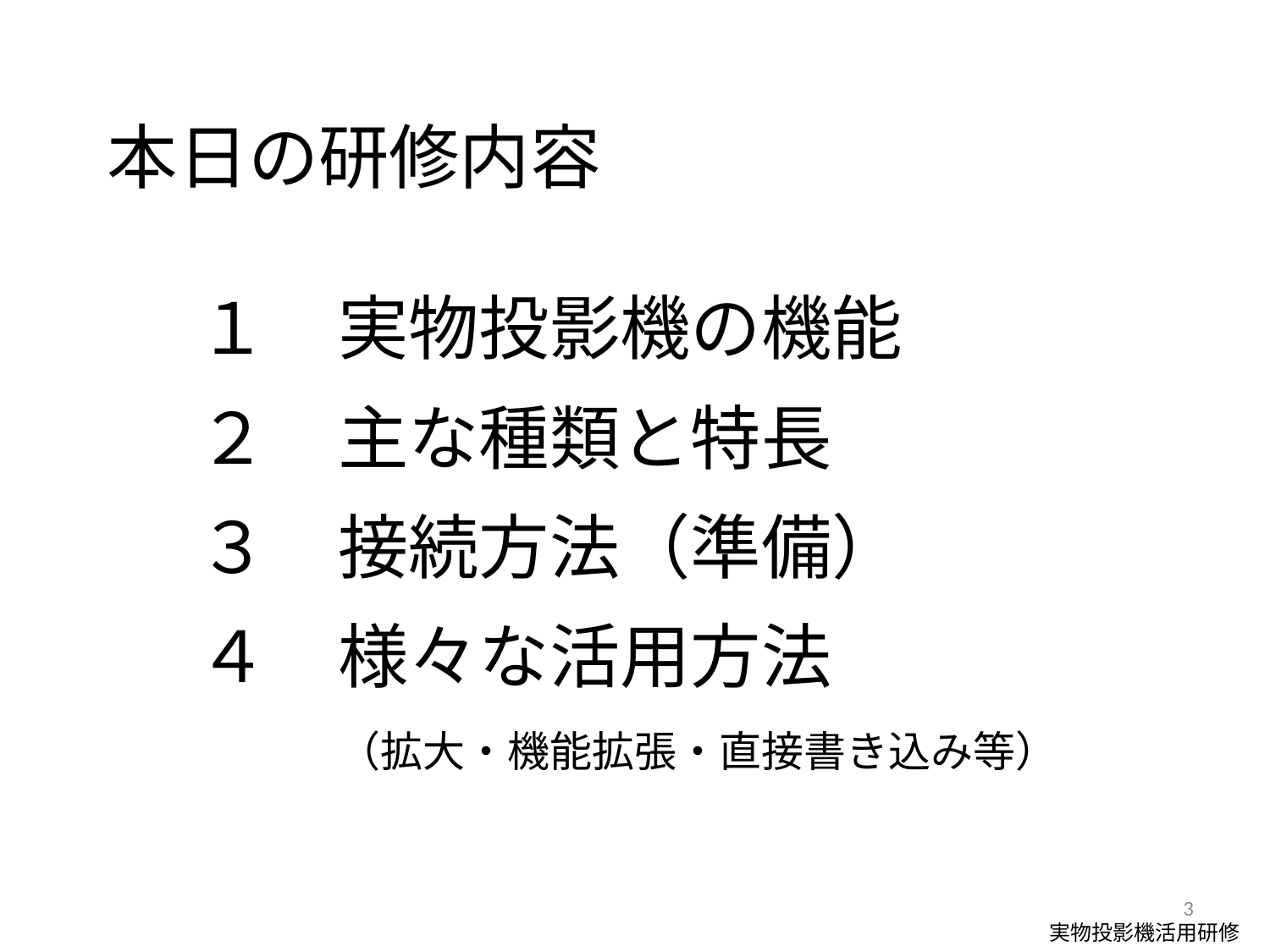

本日の研修内容
１　実物投影機の機能
２　主な種類と特長
３　接続方法（準備）
４　様々な活用方法
　　（拡大・機能拡張・直接書き込み等）
3
実物投影機活用研修